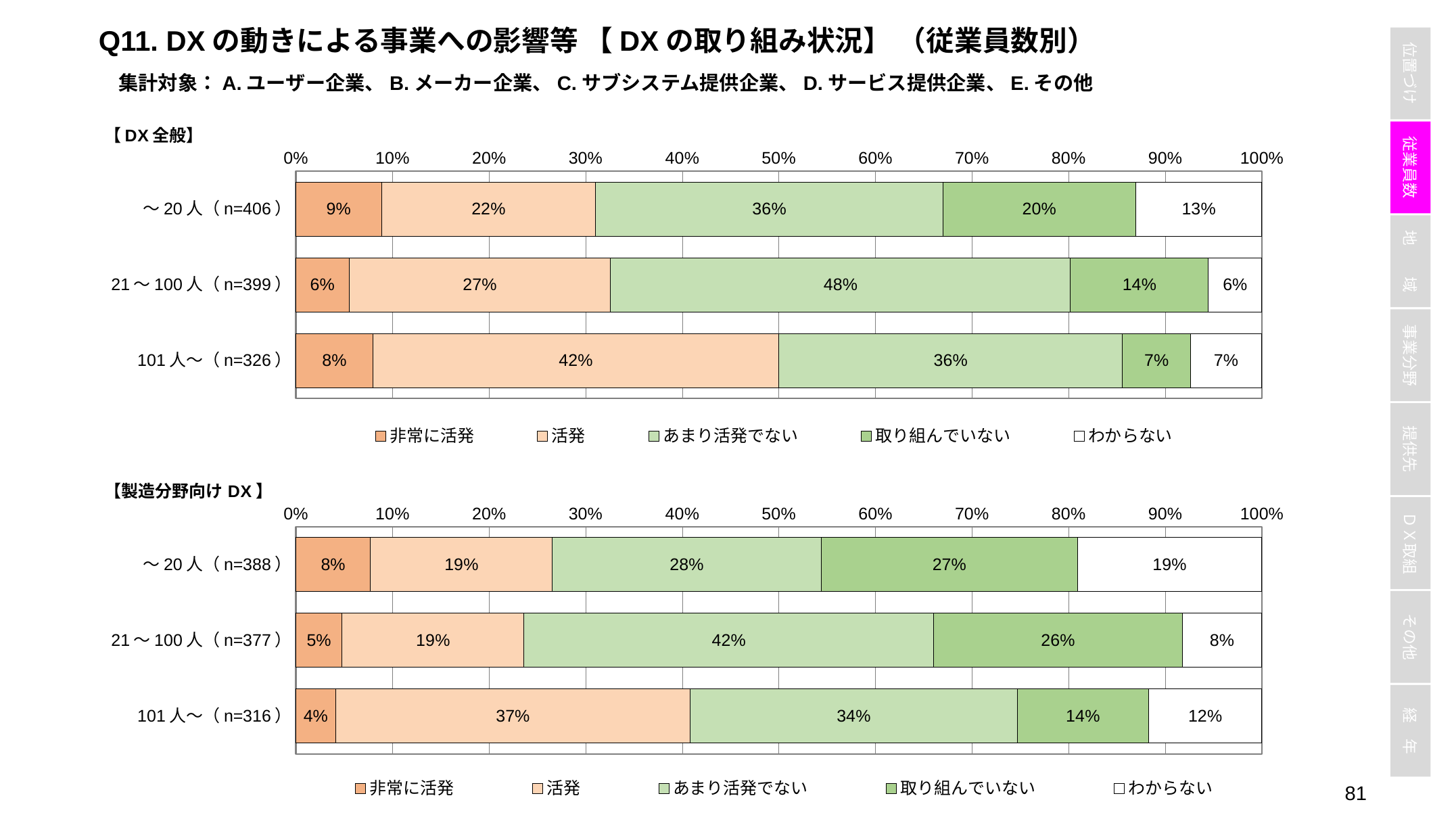

Q11. DXの動きによる事業への影響等 【DXの取り組み状況】 （従業員数別）

集計対象：A.ユーザー企業、B.メーカー企業、C.サブシステム提供企業、D.サービス提供企業、E.その他

### Chart

| Category | 非常に活発 | 活発 | あまり活発でない | 取り組んでいない | わからない |
|---|---|---|---|---|---|
| ～20人（n=406） | 0.08866995073891626 | 0.22167487684729065 | 0.35960591133004927 | 0.19950738916256158 | 0.13054187192118227 |
| 21～100人（n=399） | 0.05513784461152882 | 0.2706766917293233 | 0.47619047619047616 | 0.14285714285714285 | 0.05513784461152882 |
| 101人～（n=326） | 0.07975460122699386 | 0.42024539877300615 | 0.3558282208588957 | 0.0705521472392638 | 0.0736196319018405 |

### Chart

| Category | 非常に活発 | 活発 | あまり活発でない | 取り組んでいない | わからない |
|---|---|---|---|---|---|
| ～20人（n=388） | 0.07731958762886598 | 0.18814432989690721 | 0.27835051546391754 | 0.2654639175257732 | 0.19072164948453607 |
| 21～100人（n=377） | 0.04774535809018567 | 0.1883289124668435 | 0.4244031830238727 | 0.2572944297082228 | 0.08222811671087533 |
| 101人～（n=316） | 0.04113924050632911 | 0.3670886075949367 | 0.33860759493670883 | 0.1360759493670886 | 0.11708860759493671 |
81